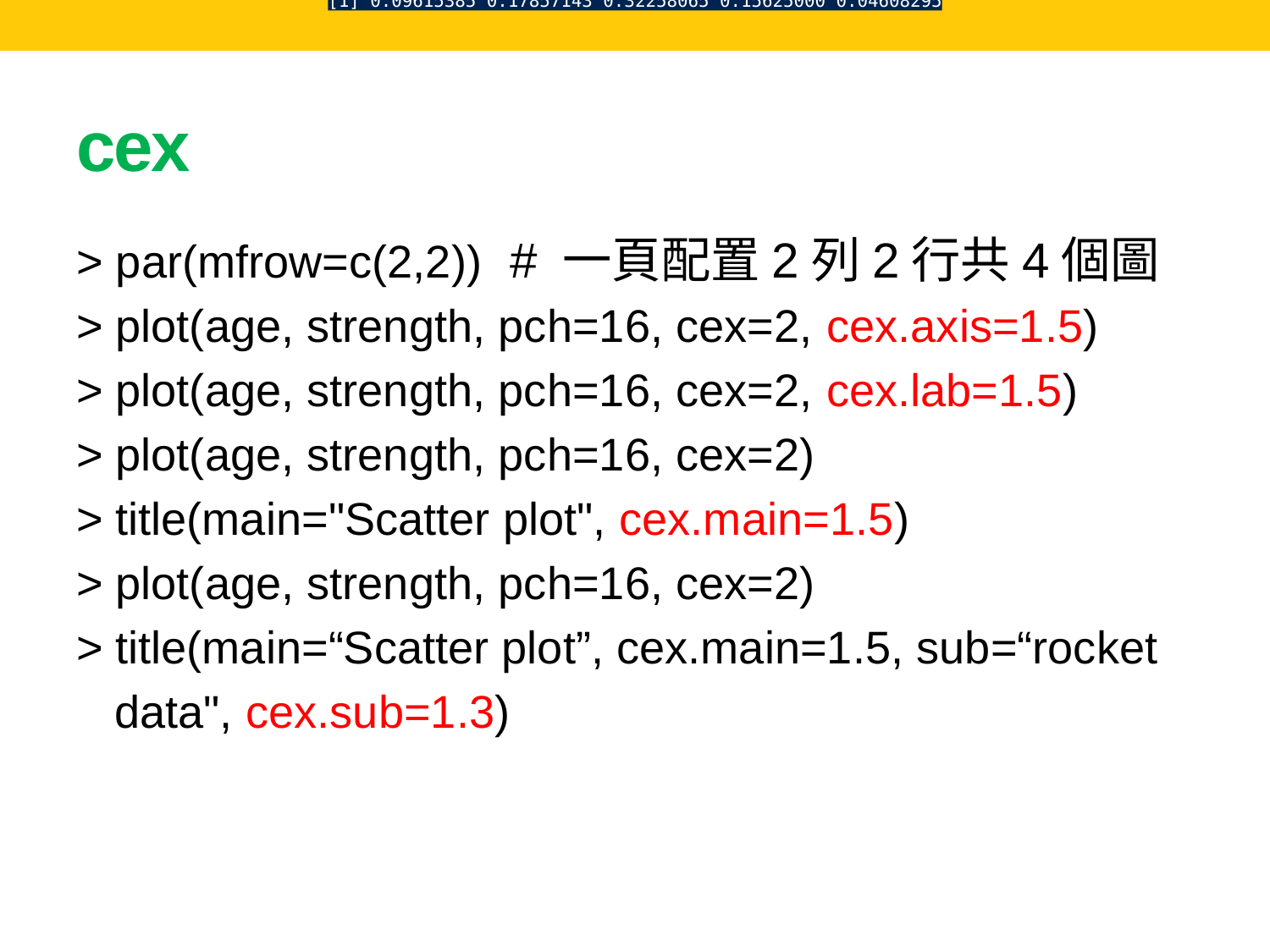

[1] 0.09615385 0.17857143 0.32258065 0.15625000 0.04608295
# cex
> par(mfrow=c(2,2))  # 一頁配置2列2行共4個圖
> plot(age, strength, pch=16, cex=2, cex.axis=1.5)
> plot(age, strength, pch=16, cex=2, cex.lab=1.5)
> plot(age, strength, pch=16, cex=2)
> title(main="Scatter plot", cex.main=1.5)
> plot(age, strength, pch=16, cex=2)
> title(main=“Scatter plot”, cex.main=1.5, sub=“rocket
   data", cex.sub=1.3)